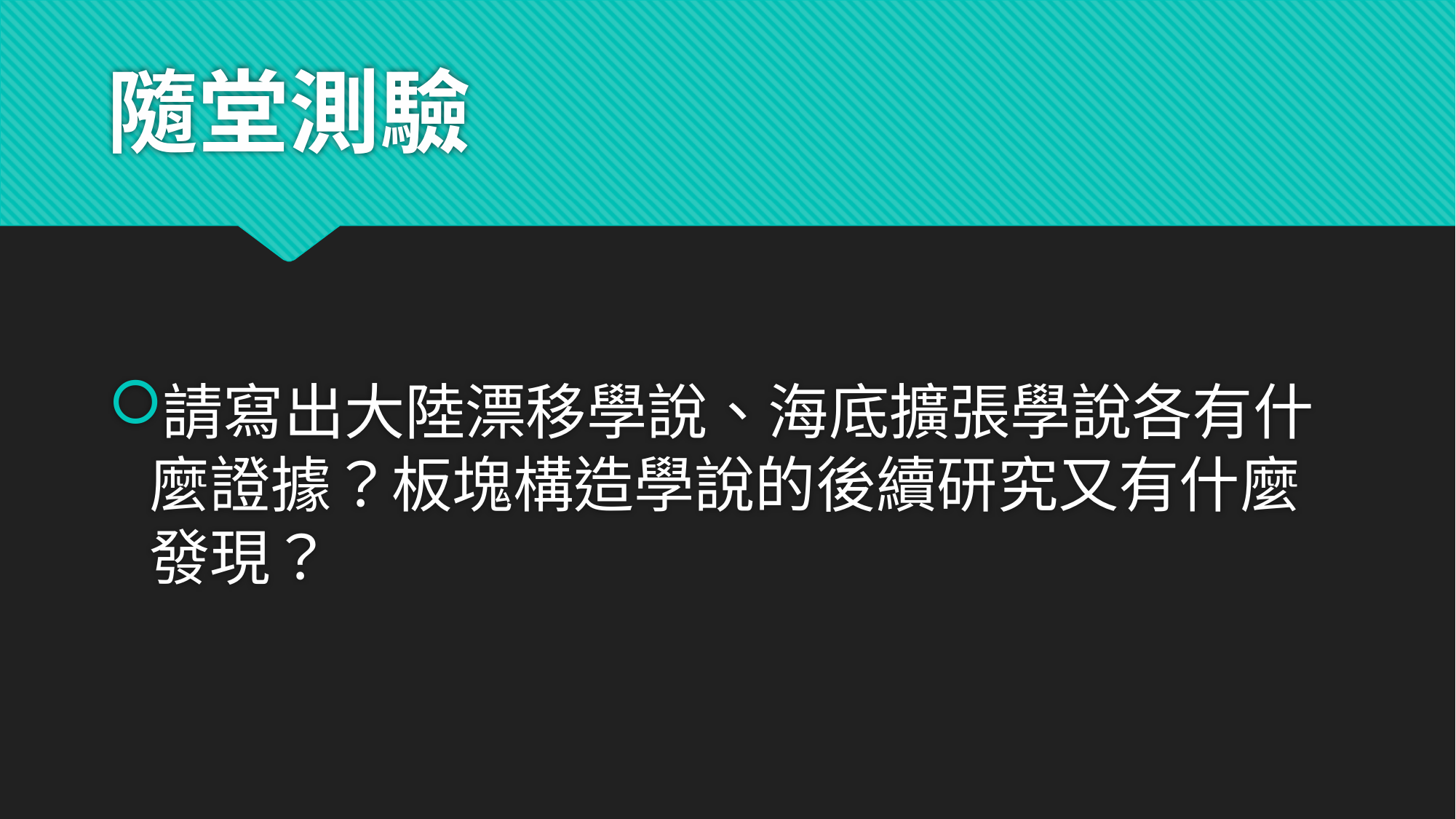

# 隨堂測驗
請寫出大陸漂移學說、海底擴張學說各有什麼證據？板塊構造學說的後續研究又有什麼發現？